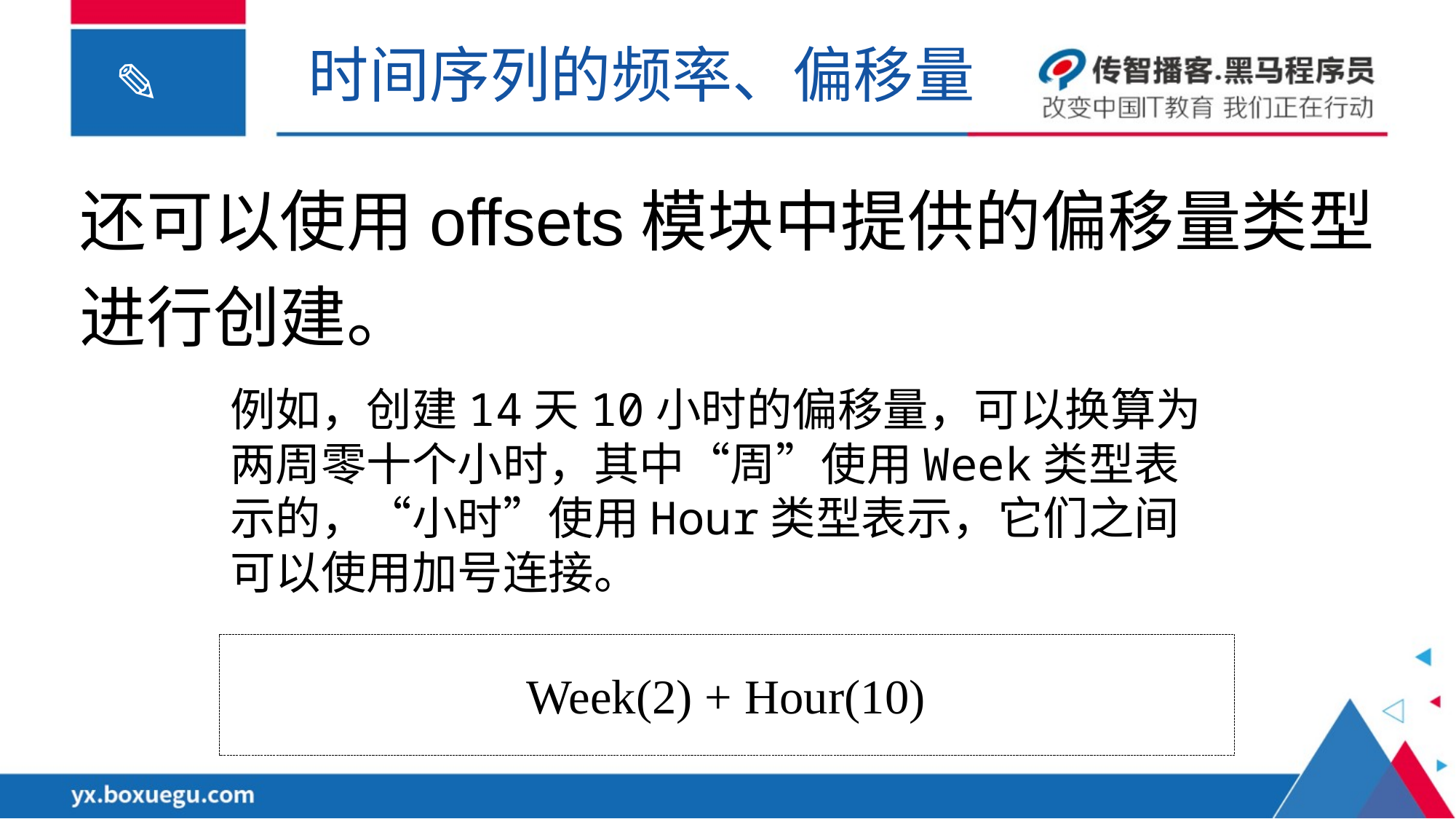

时间序列的频率、偏移量
还可以使用offsets模块中提供的偏移量类型进行创建。
例如，创建14天10小时的偏移量，可以换算为两周零十个小时，其中“周”使用Week类型表示的，“小时”使用Hour类型表示，它们之间可以使用加号连接。

Week(2) + Hour(10)